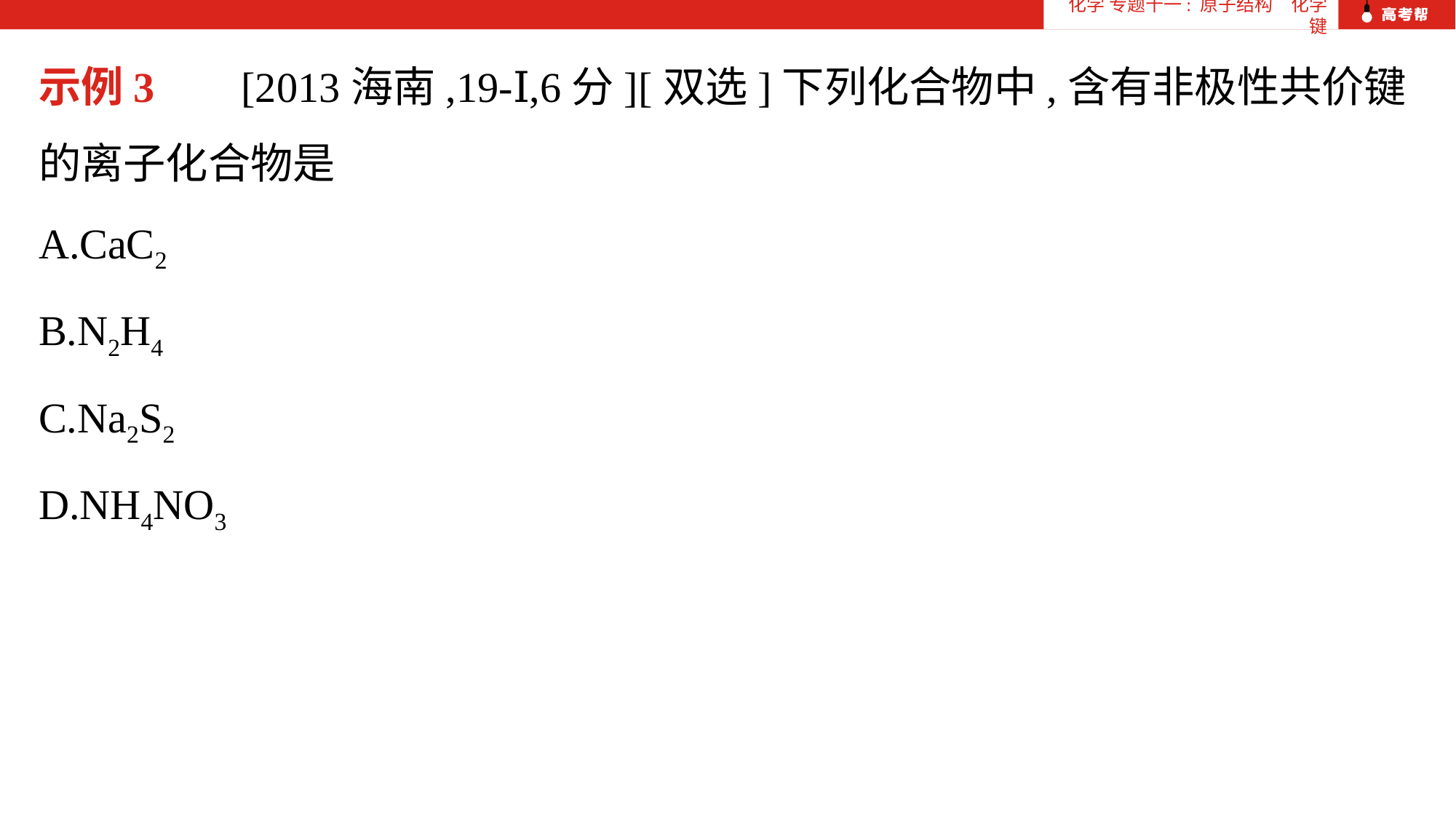

化学 专题十一: 原子结构　化学键

示例3　　[2013海南,19-Ⅰ,6分][双选]下列化合物中,含有非极性共价键的离子化合物是
A.CaC2
B.N2H4
C.Na2S2
D.NH4NO3